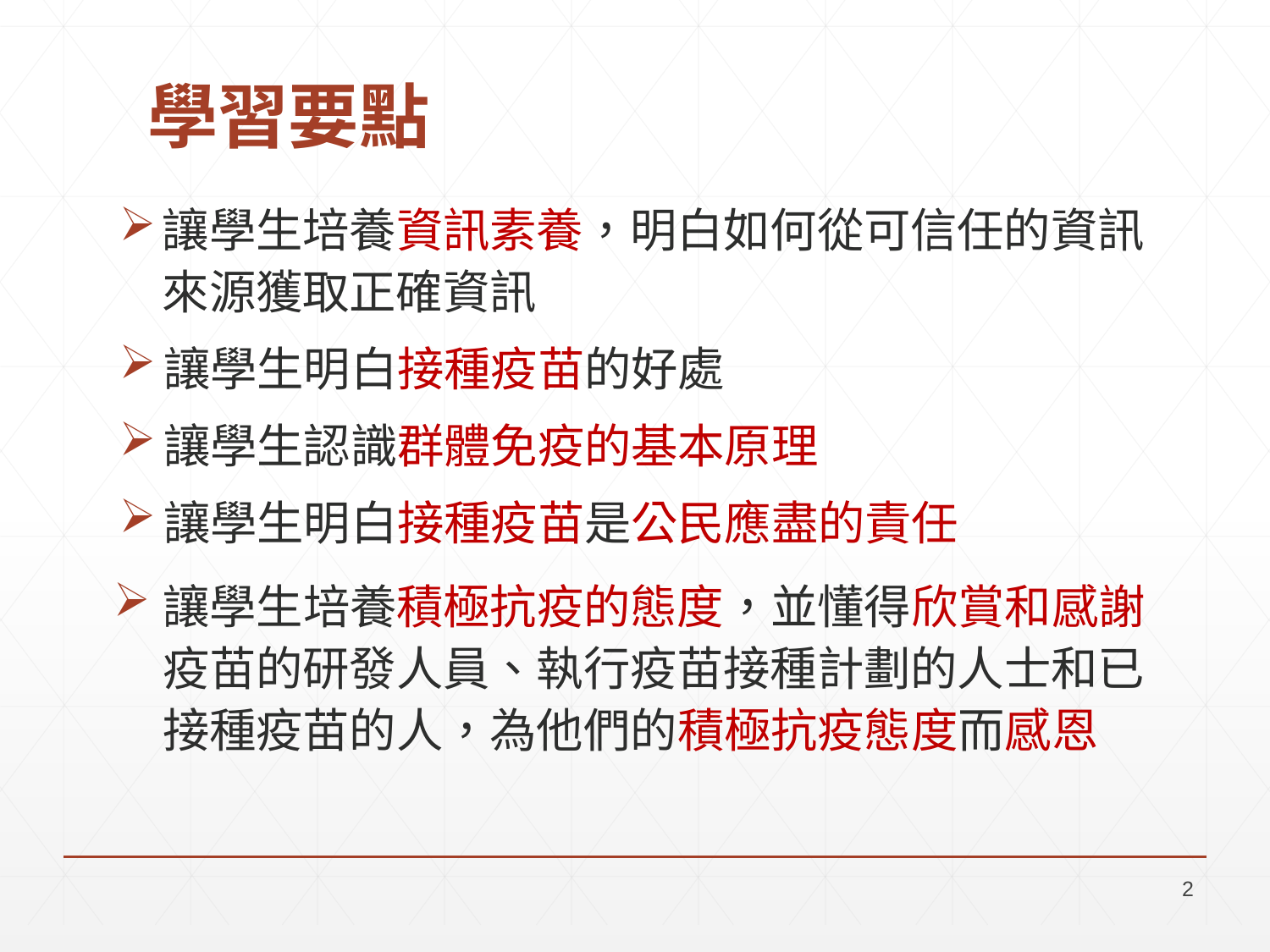

# 學習要點
讓學生培養資訊素養，明白如何從可信任的資訊來源獲取正確資訊
讓學生明白接種疫苗的好處
讓學生認識群體免疫的基本原理
讓學生明白接種疫苗是公民應盡的責任
讓學生培養積極抗疫的態度，並懂得欣賞和感謝疫苗的研發人員、執行疫苗接種計劃的人士和已接種疫苗的人，為他們的積極抗疫態度而感恩
2